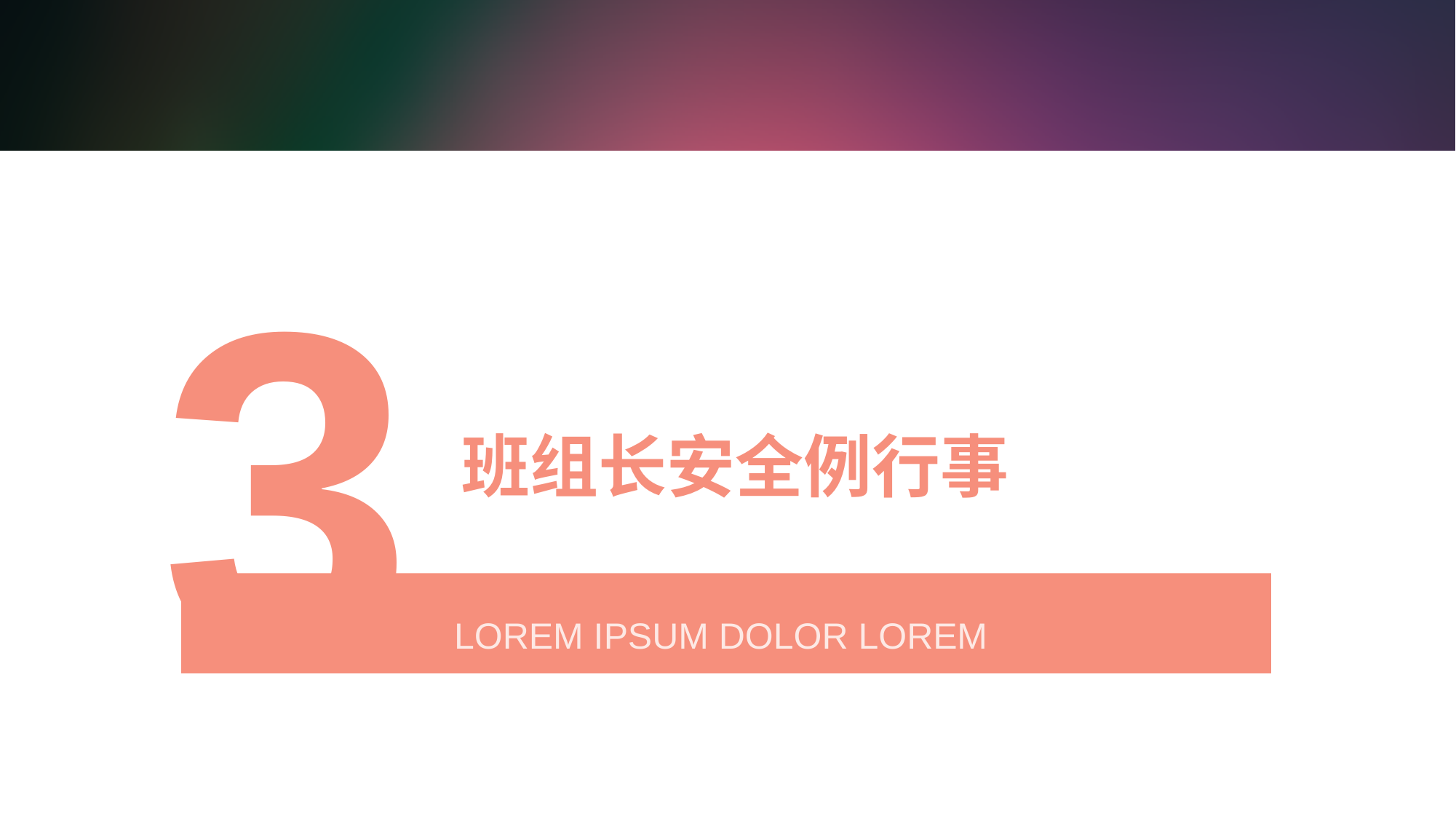

3
# 班组长安全例行事
LOREM IPSUM DOLOR LOREM